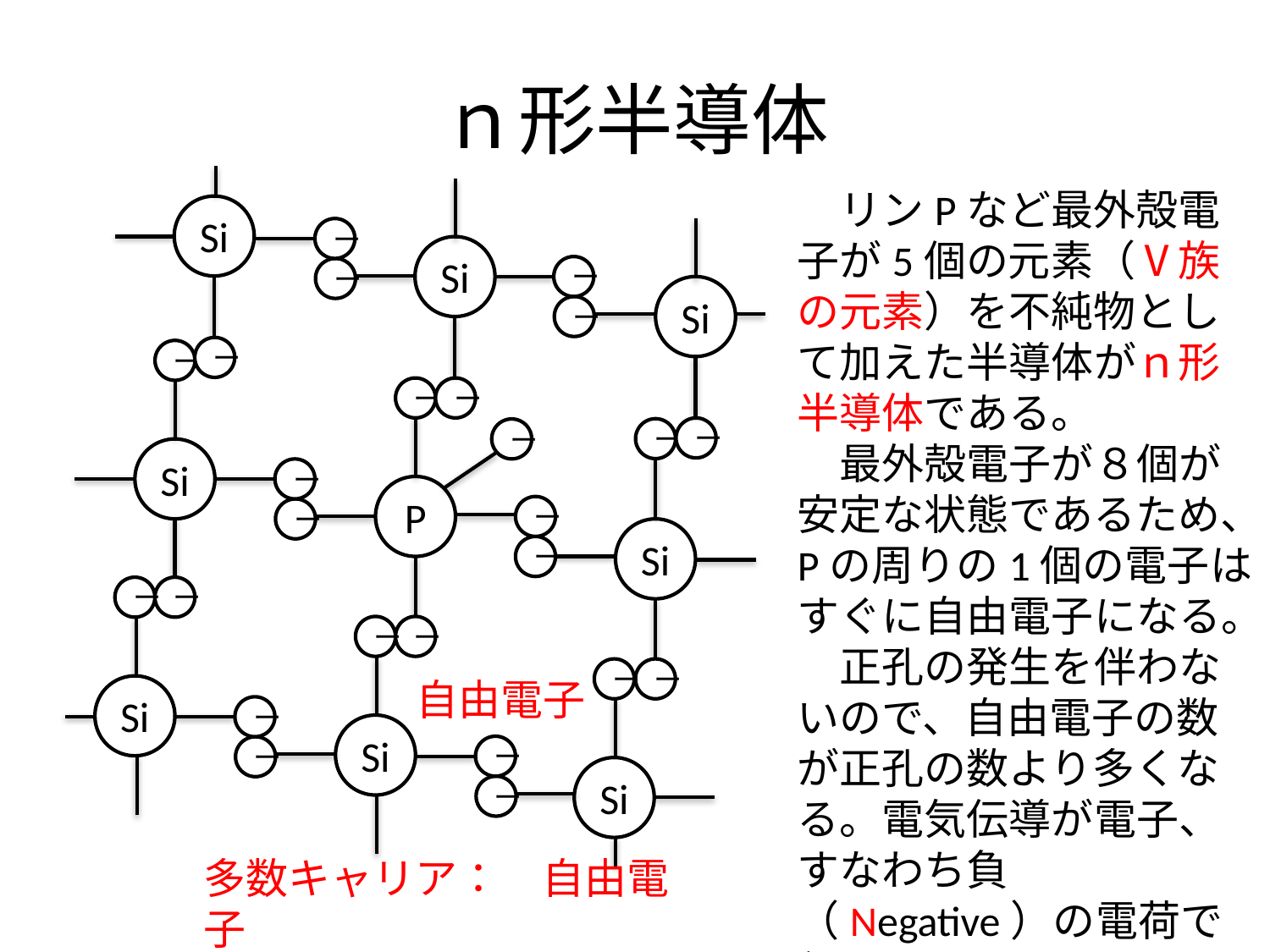

# ｎ形半導体
　リンPなど最外殻電子が5個の元素（Ⅴ族の元素）を不純物として加えた半導体がｎ形半導体である。
　最外殻電子が８個が安定な状態であるため、Pの周りの1個の電子はすぐに自由電子になる。
　正孔の発生を伴わないので、自由電子の数が正孔の数より多くなる。電気伝導が電子、すなわち負（Negative）の電荷で行われることから、ｎ形半導体と呼ばれる。
Si
ー
Si
ー
ー
Si
ー
ー
ー
ー
ー
ー
ー
ー
Si
ー
P
ー
ー
Si
ー
ー
ー
ー
ー
ー
ー
自由電子
Si
ー
Si
ー
ー
Si
ー
多数キャリア：　自由電子
小数キャリア：　正孔